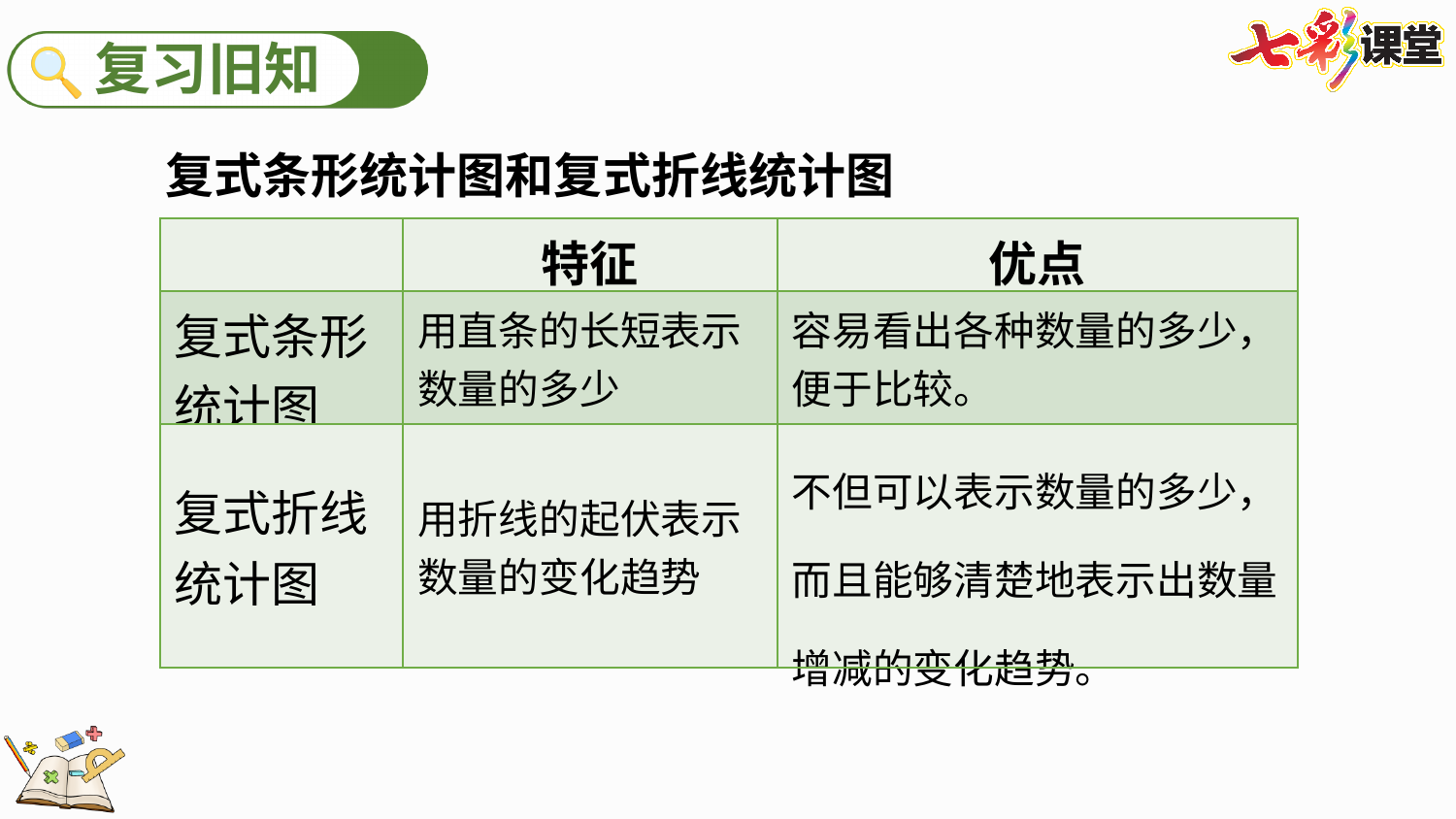

复式条形统计图和复式折线统计图
|  | 特征 | 优点 |
| --- | --- | --- |
| 复式条形统计图 | 用直条的长短表示数量的多少 | 容易看出各种数量的多少，便于比较。 |
| 复式折线统计图 | 用折线的起伏表示数量的变化趋势 | 不但可以表示数量的多少，而且能够清楚地表示出数量增减的变化趋势。 |